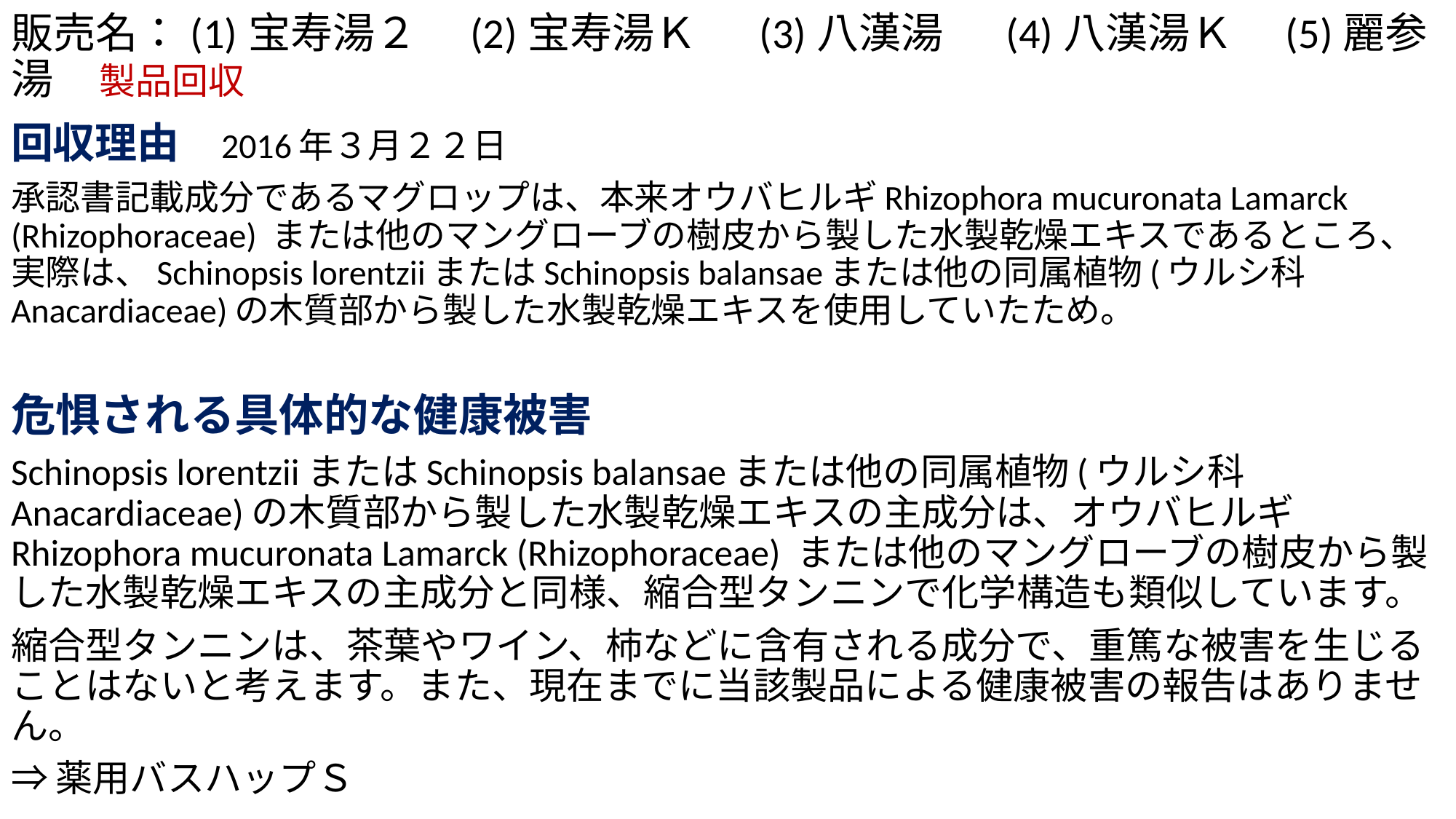

# 販売名：(1)宝寿湯２　(2)宝寿湯Ｋ　 (3)八漢湯　 (4)八漢湯Ｋ　(5)麗参湯 　製品回収
回収理由　2016年３月２２日
承認書記載成分であるマグロップは、本来オウバヒルギRhizophora mucuronata Lamarck (Rhizophoraceae) または他のマングローブの樹皮から製した水製乾燥エキスであるところ、実際は、Schinopsis lorentziiまたはSchinopsis balansaeまたは他の同属植物(ウルシ科Anacardiaceae)の木質部から製した水製乾燥エキスを使用していたため。

危惧される具体的な健康被害
Schinopsis lorentziiまたはSchinopsis balansaeまたは他の同属植物(ウルシ科Anacardiaceae)の木質部から製した水製乾燥エキスの主成分は、オウバヒルギRhizophora mucuronata Lamarck (Rhizophoraceae) または他のマングローブの樹皮から製した水製乾燥エキスの主成分と同様、縮合型タンニンで化学構造も類似しています。
縮合型タンニンは、茶葉やワイン、柿などに含有される成分で、重篤な被害を生じることはないと考えます。また、現在までに当該製品による健康被害の報告はありません。
⇒薬用バスハップＳ